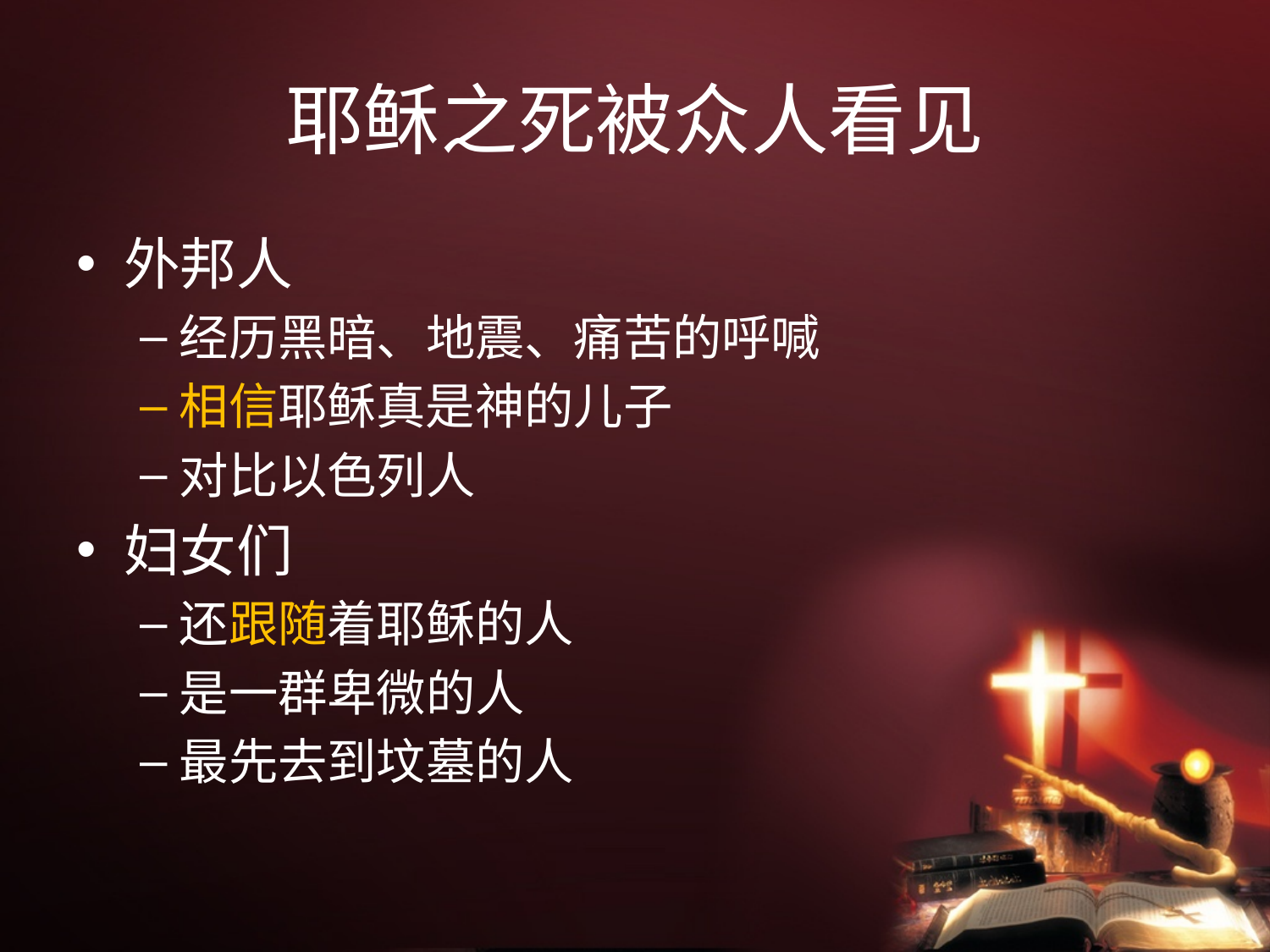

# 耶稣之死被众人看见
外邦人
经历黑暗、地震、痛苦的呼喊
相信耶稣真是神的儿子
对比以色列人
妇女们
还跟随着耶稣的人
是一群卑微的人
最先去到坟墓的人